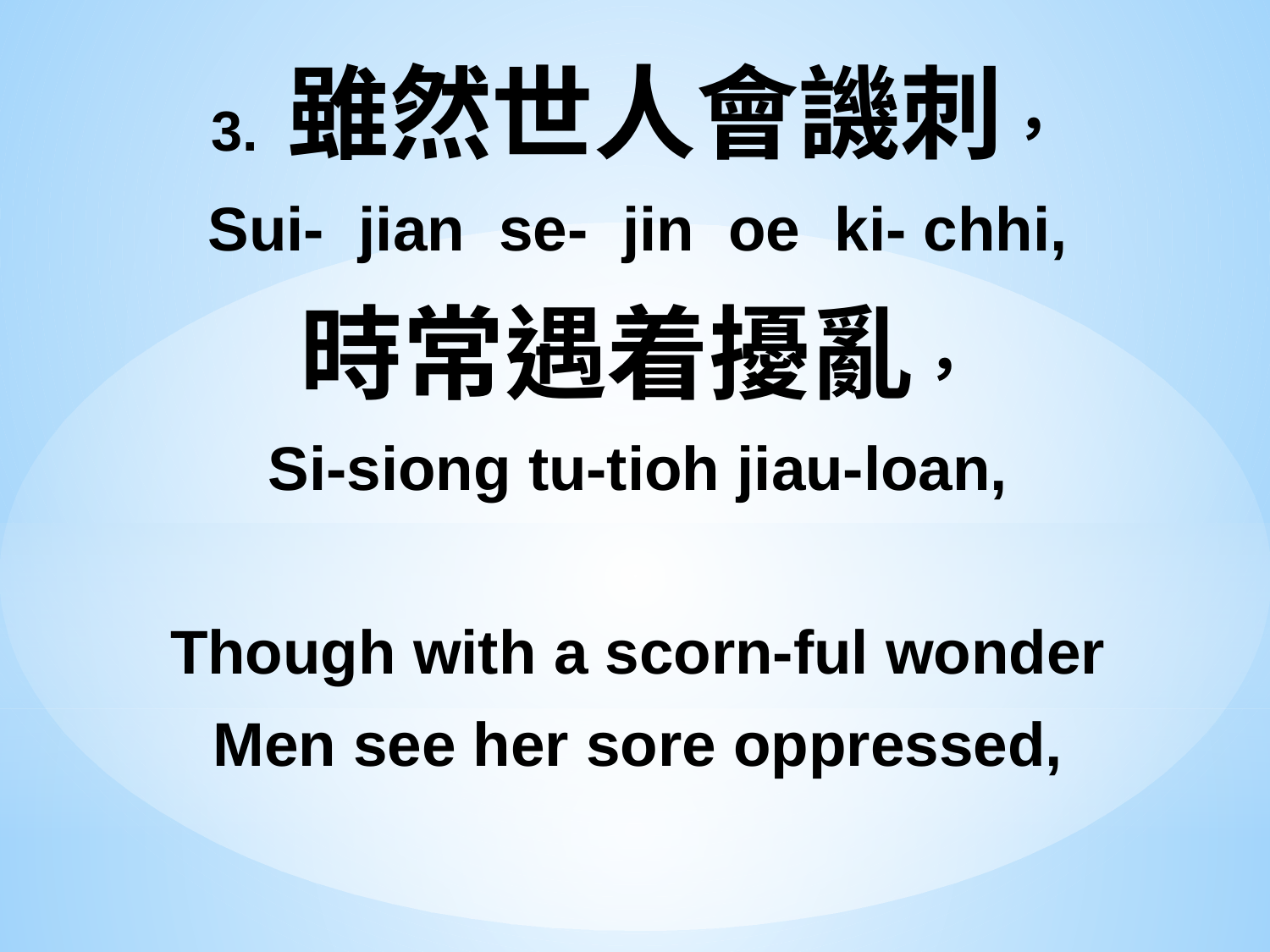

3. 雖然世人會譏刺，
Sui-  jian  se-  jin  oe  ki- chhi,
時常遇着擾亂，
Si-siong tu-tioh jiau-loan,

Though with a scorn-ful wonder
Men see her sore oppressed,